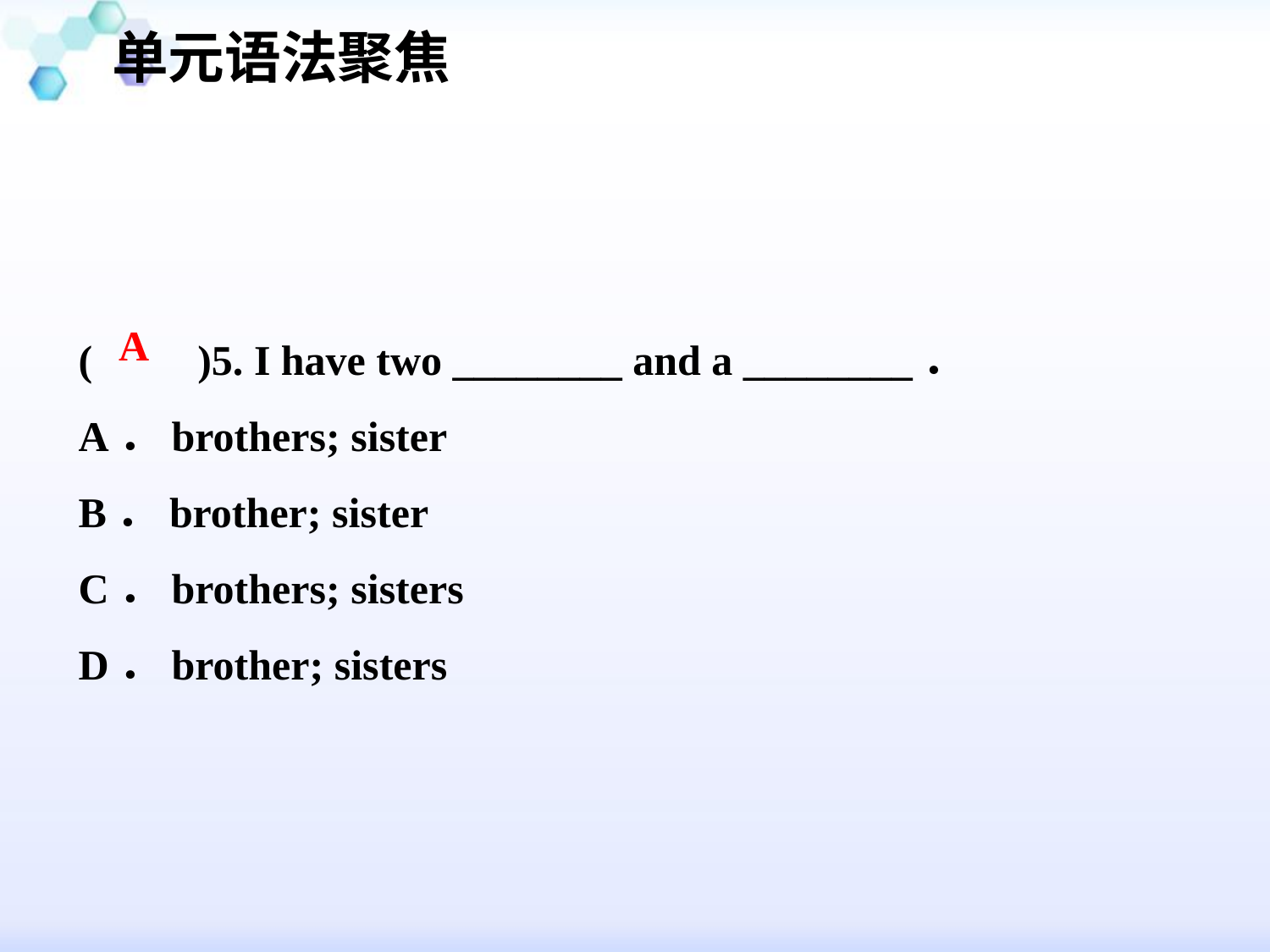

单元语法聚焦
(　　)5. I have two ________ and a ________．
A．brothers; sister
B．brother; sister
C．brothers; sisters
D．brother; sisters
A